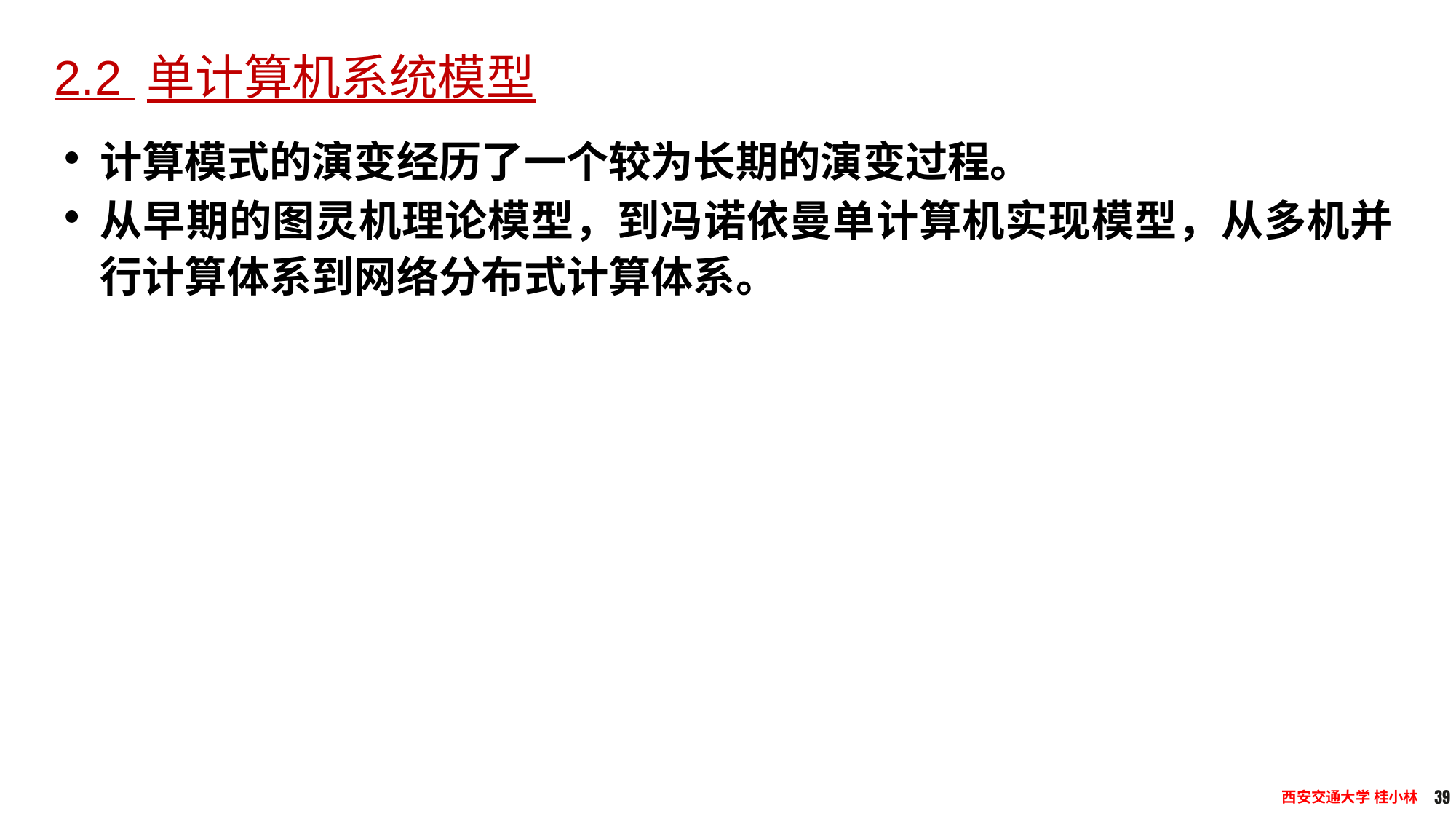

# 2.2 单计算机系统模型
计算模式的演变经历了一个较为长期的演变过程。
从早期的图灵机理论模型，到冯诺依曼单计算机实现模型，从多机并行计算体系到网络分布式计算体系。